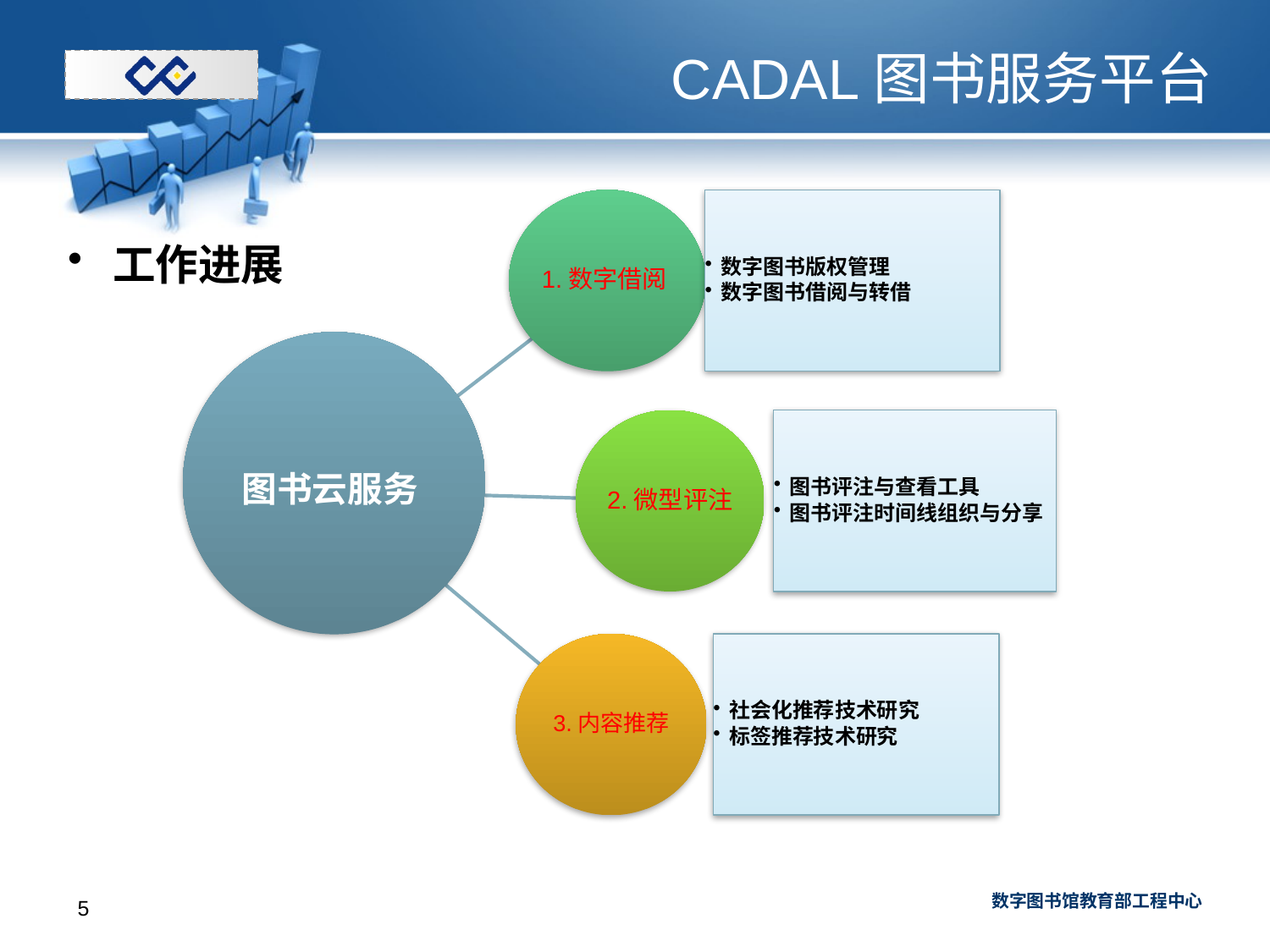

# CADAL图书服务平台
1.数字借阅
数字图书版权管理
数字图书借阅与转借
2.微型评注
图书评注与查看工具
图书评注时间线组织与分享
3.内容推荐
社会化推荐技术研究
标签推荐技术研究
工作进展
图书云服务
5